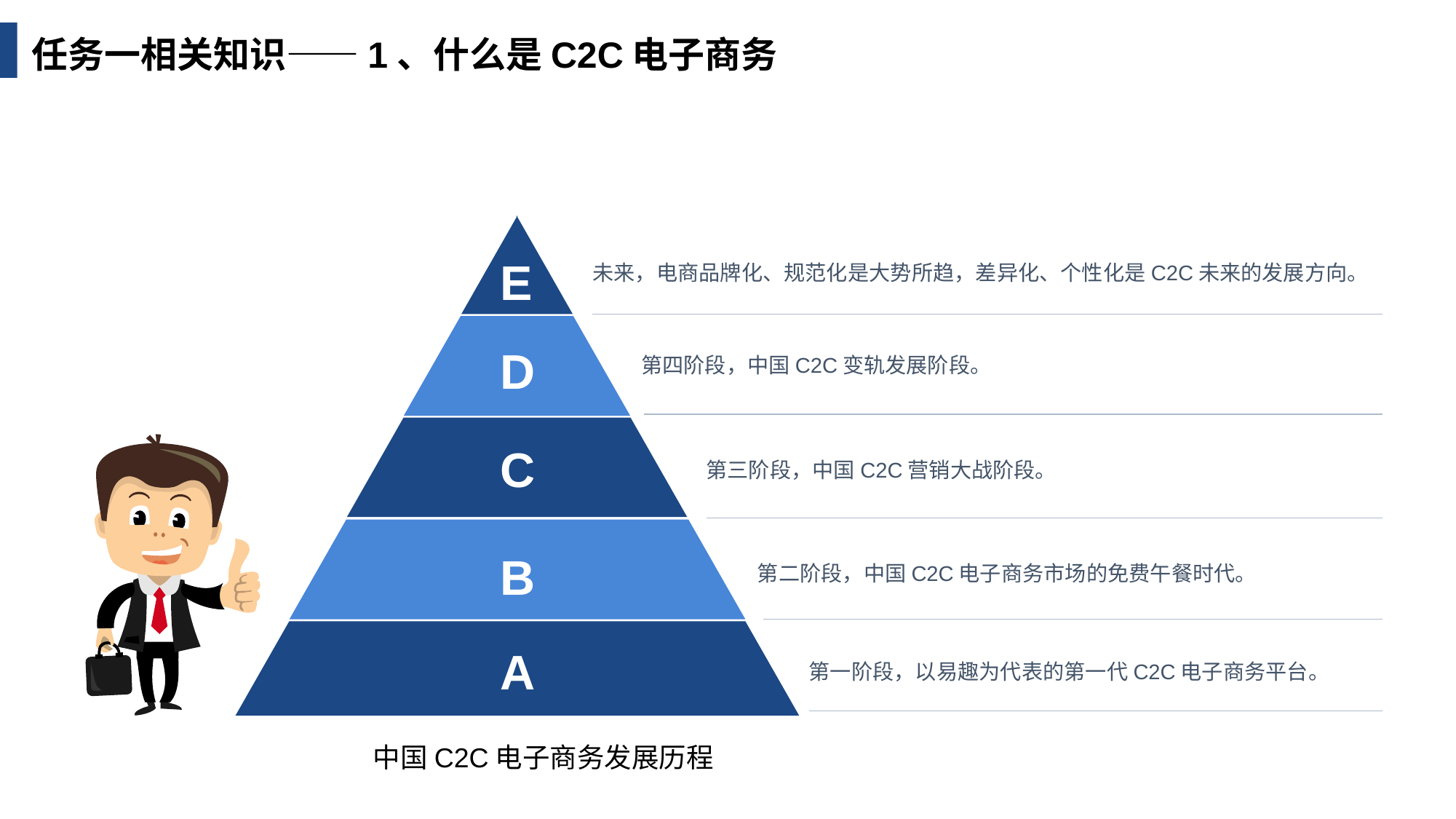

任务一相关知识——1、什么是C2C电子商务

E
未来，电商品牌化、规范化是大势所趋，差异化、个性化是C2C未来的发展方向。

D
第四阶段，中国C2C变轨发展阶段。

C
第三阶段，中国C2C营销大战阶段。

B
第二阶段，中国C2C电子商务市场的免费午餐时代。

A
第一阶段，以易趣为代表的第一代C2C电子商务平台。
中国C2C电子商务发展历程